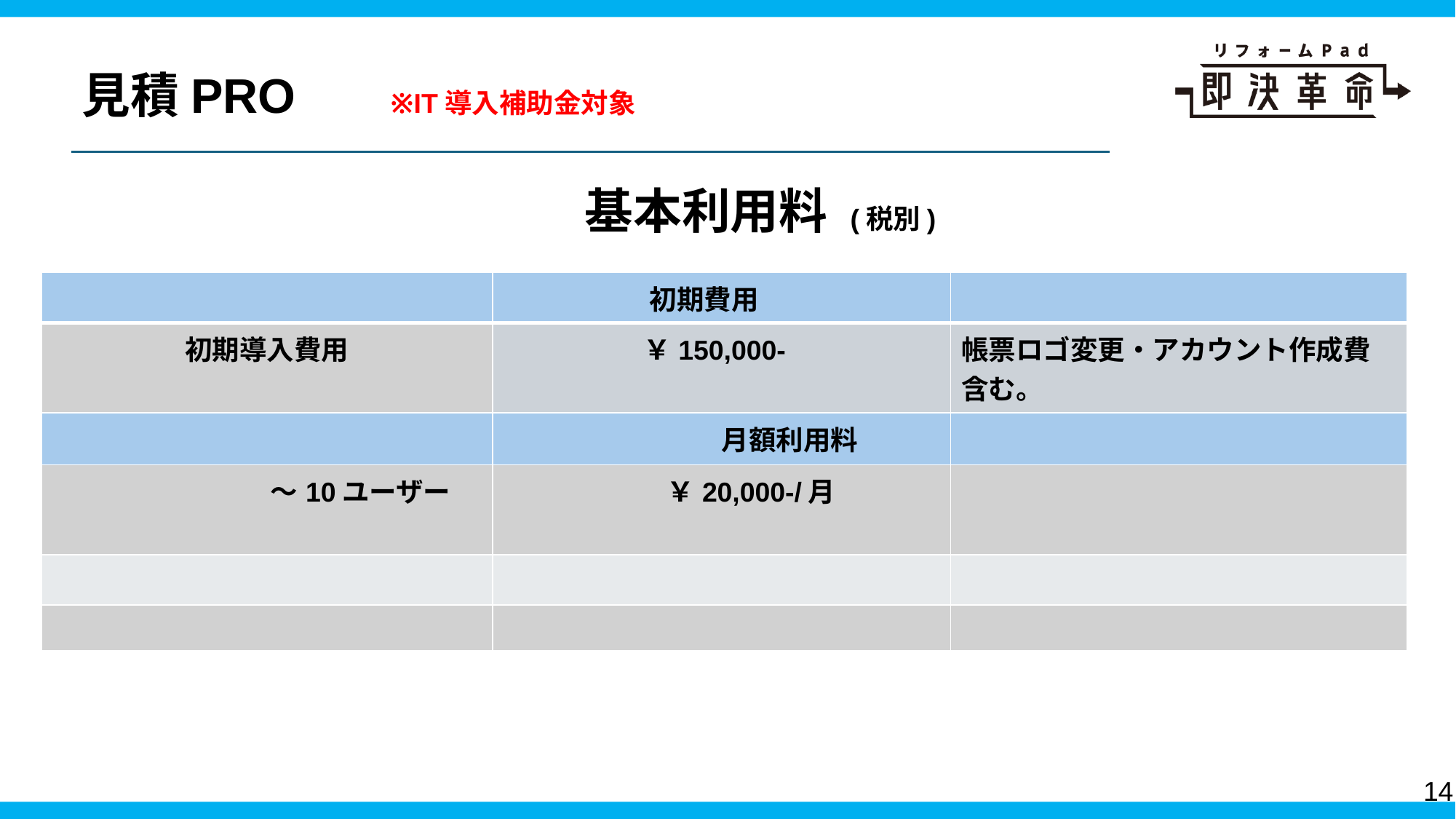

見積PRO       ※IT導入補助金対象
基本利用料 (税別)
|  | 初期費用 |  |
| --- | --- | --- |
| 初期導入費用 | ￥150,000- | 帳票ロゴ変更・アカウント作成費含む。 |
|  | 月額利用料 |  |
| ～10ユーザー | ￥20,000-/月 |  |
|  |  |  |
|  |  |  |
14